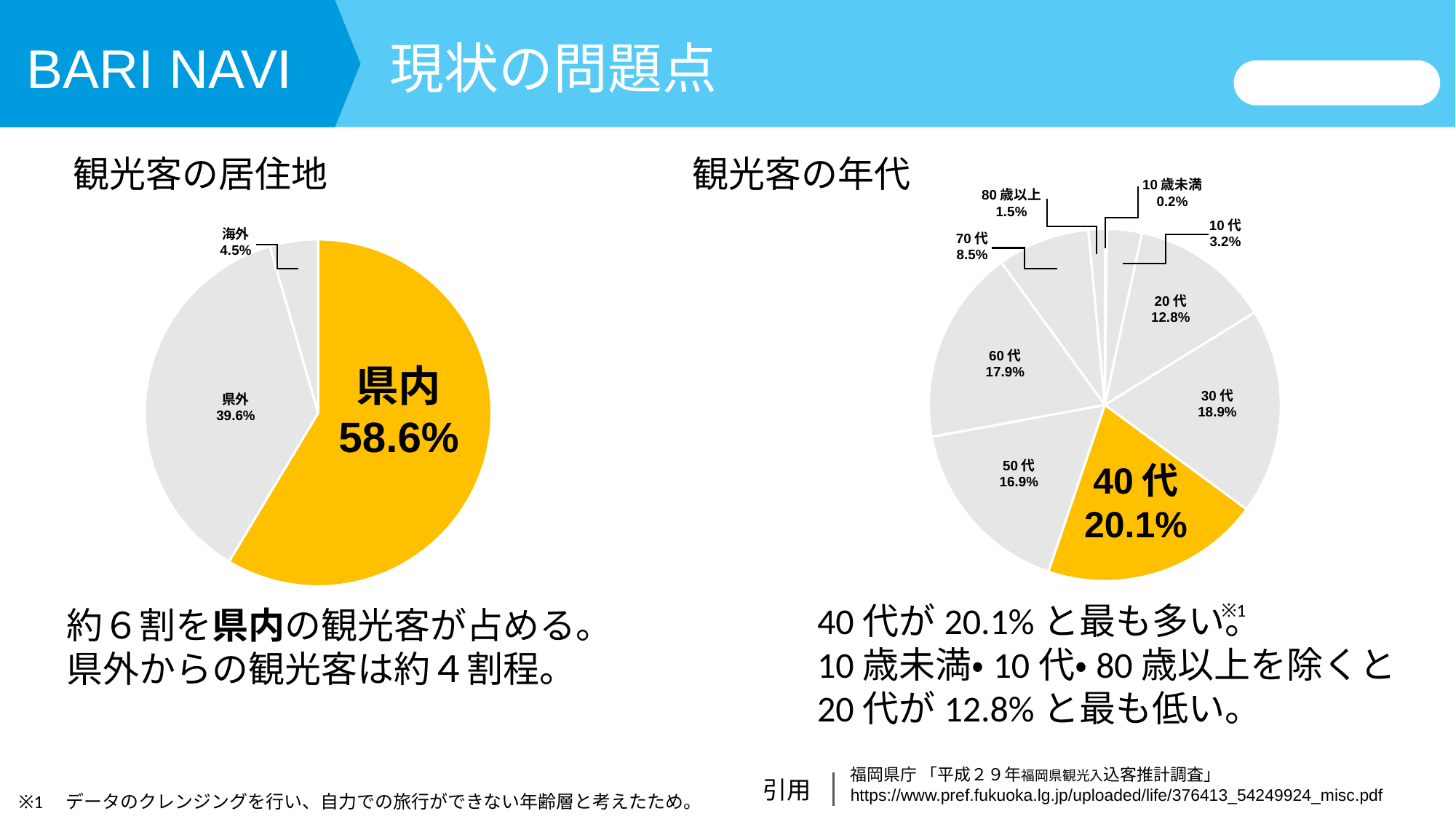

現状の問題点
BARI NAVI

観光客の居住地
観光客の年代
10歳未満
0.2%
80歳以上
1.5%
10代
3.2%
70代
8.5%
20代
12.8%
60代
17.9%
30代
18.9%
50代
16.9%
40代
20.1%

### Chart

| Category | 年齢Foooo |
|---|---|
| 10歳未満 | 0.002 |
| 10代 | 0.032 |
| 20代 | 0.128 |
| 30代 | 0.189 |
| 40代 | 0.201 |
| 50代 | 0.169 |
| 60代 | 0.179 |
| 70代 | 0.085 |
| 80歳以上 | 0.015 |
海外
4.5%

### Chart

| Category | 居住地 |
|---|---|
| 県内 | 0.586 |
| 県外 | 0.369 |
| 海外 | 0.045 |
県内
58.6%
県外
39.6%
40代が20.1%と最も多い。
10歳未満・10代・80歳以上を除くと
20代が12.8%と最も低い。
※1
約６割を県内の観光客が占める。
県外からの観光客は約４割程。
福岡県庁 「平成２９年福岡県観光入込客推計調査」
https://www.pref.fukuoka.lg.jp/uploaded/life/376413_54249924_misc.pdf
引用
※1　データのクレンジングを行い、自力での旅行ができない年齢層と考えたため。